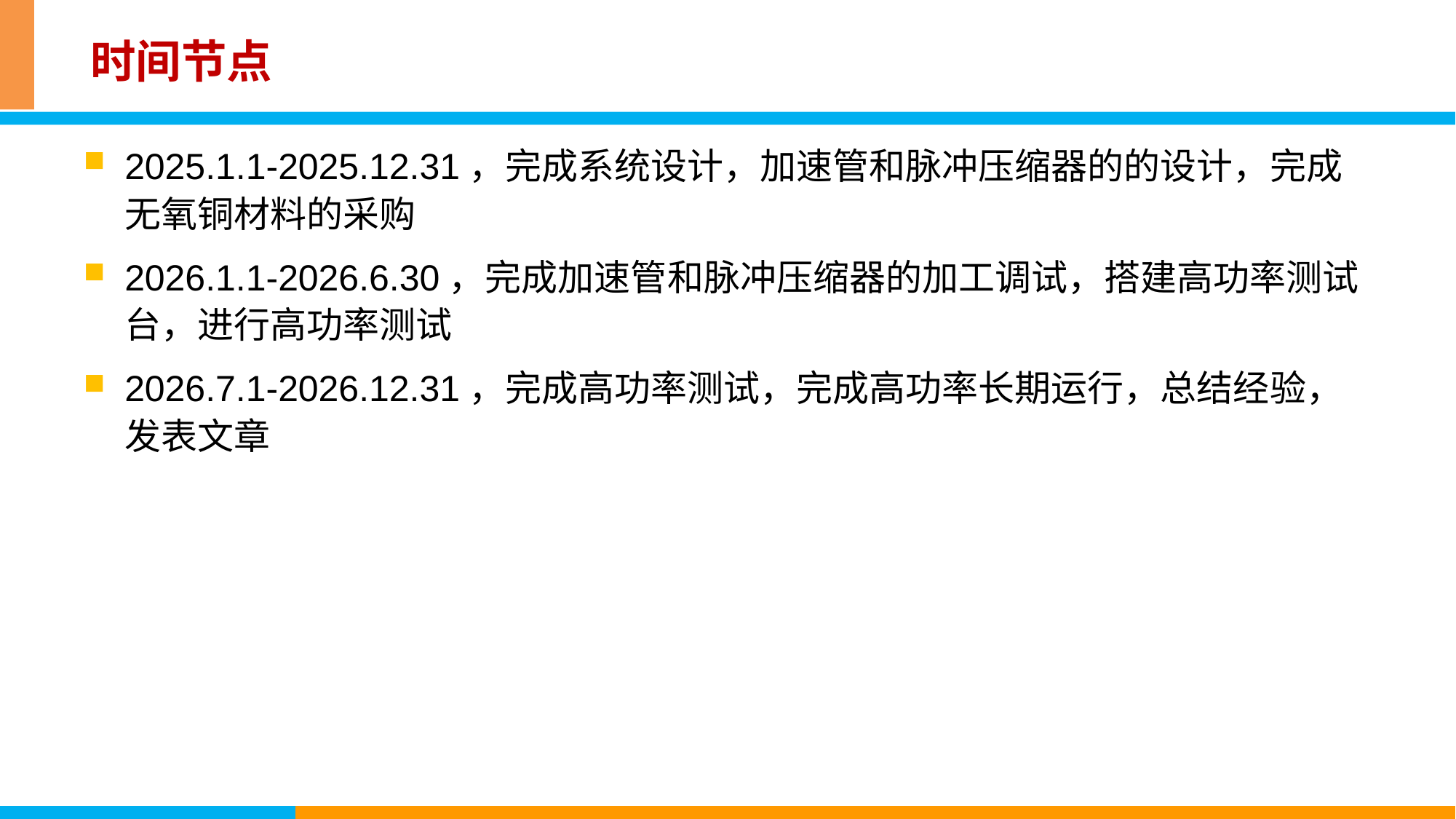

# 时间节点
2025.1.1-2025.12.31，完成系统设计，加速管和脉冲压缩器的的设计，完成无氧铜材料的采购
2026.1.1-2026.6.30，完成加速管和脉冲压缩器的加工调试，搭建高功率测试台，进行高功率测试
2026.7.1-2026.12.31，完成高功率测试，完成高功率长期运行，总结经验，发表文章

14